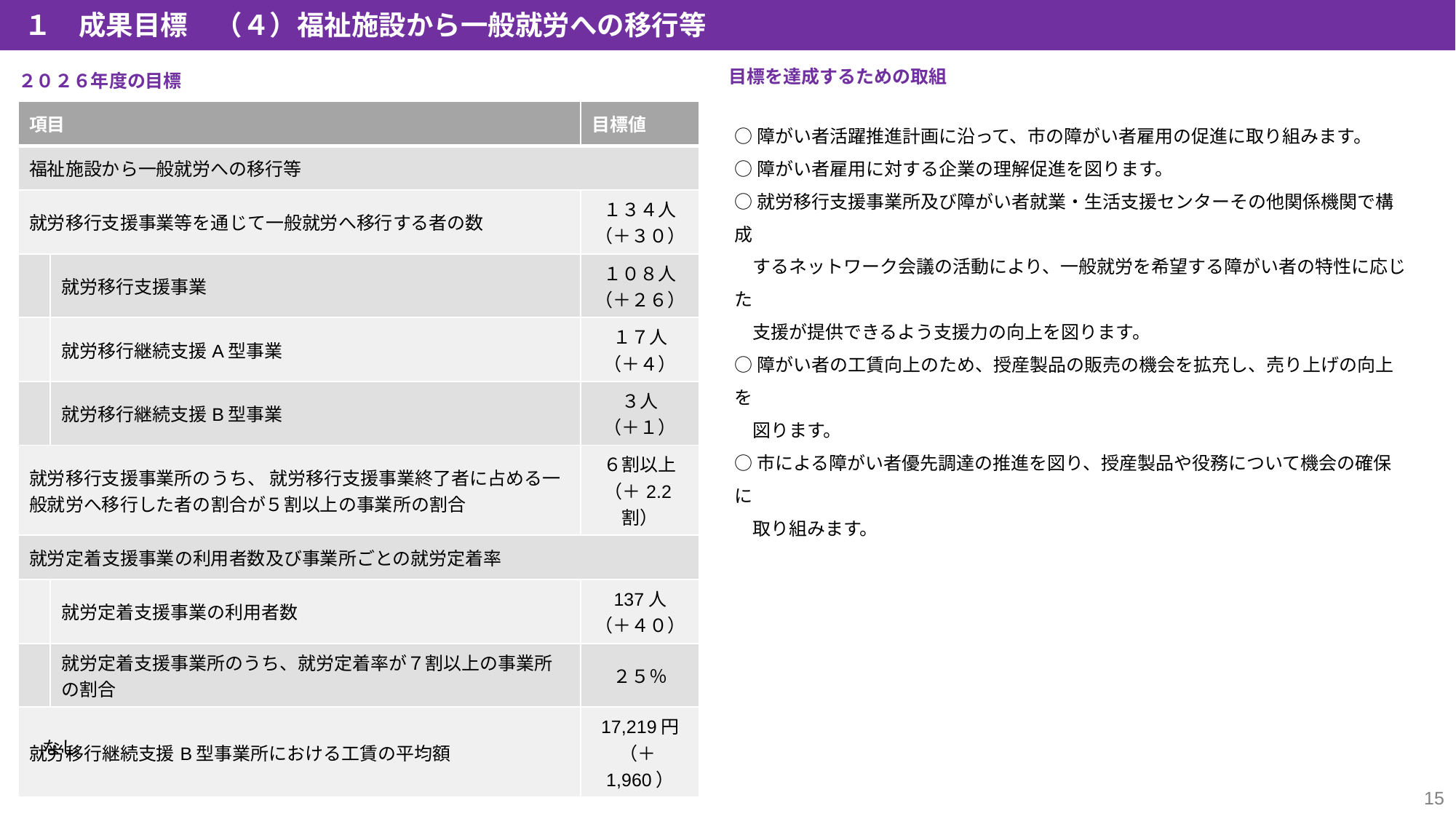

１　成果目標　（４）福祉施設から一般就労への移行等

目標を達成するための取組
２０２６年度の目標
| 項目 |  | 目標値 |
| --- | --- | --- |
| 福祉施設から一般就労への移行等 |  |  |
| 就労移行支援事業等を通じて一般就労へ移行する者の数 |  | １３４人 （＋３０） |
|  | 就労移行支援事業 | １０８人 （＋２６） |
|  | 就労移行継続支援A型事業 | １７人 （＋４） |
|  | 就労移行継続支援B型事業 | ３人 （＋１） |
| 就労移行支援事業所のうち、 就労移行支援事業終了者に占める一般就労へ移行した者の割合が５割以上の事業所の割合 |  | ６割以上 （＋2.2割） |
| 就労定着支援事業の利用者数及び事業所ごとの就労定着率 |  |  |
|  | 就労定着支援事業の利用者数 | 137人 （＋４０） |
|  | 就労定着支援事業所のうち、就労定着率が７割以上の事業所の割合 | ２５％ |
| 就労移行継続支援B型事業所における工賃の平均額 |  | 17,219円 （＋1,960） |
○障がい者活躍推進計画に沿って、市の障がい者雇用の促進に取り組みます。
○障がい者雇用に対する企業の理解促進を図ります。
○就労移行支援事業所及び障がい者就業・生活支援センターその他関係機関で構成
　するネットワーク会議の活動により、一般就労を希望する障がい者の特性に応じた
　支援が提供できるよう支援力の向上を図ります。
○障がい者の工賃向上のため、授産製品の販売の機会を拡充し、売り上げの向上を
　図ります。
○市による障がい者優先調達の推進を図り、授産製品や役務について機会の確保に
　取り組みます。
活動指標（2026年度のみ）
なし
15